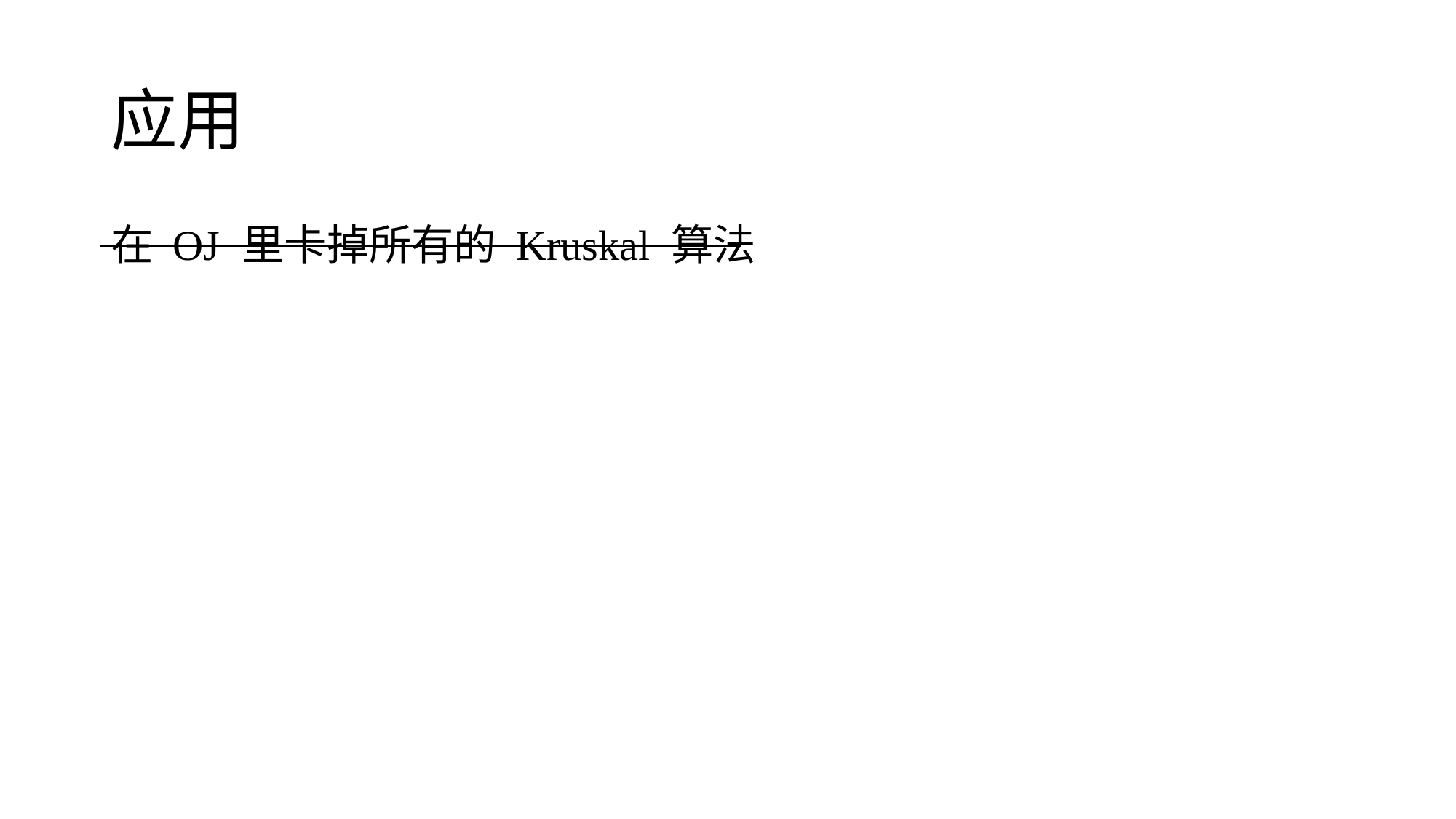

# 应用
在 OJ 里卡掉所有的 Kruskal 算法